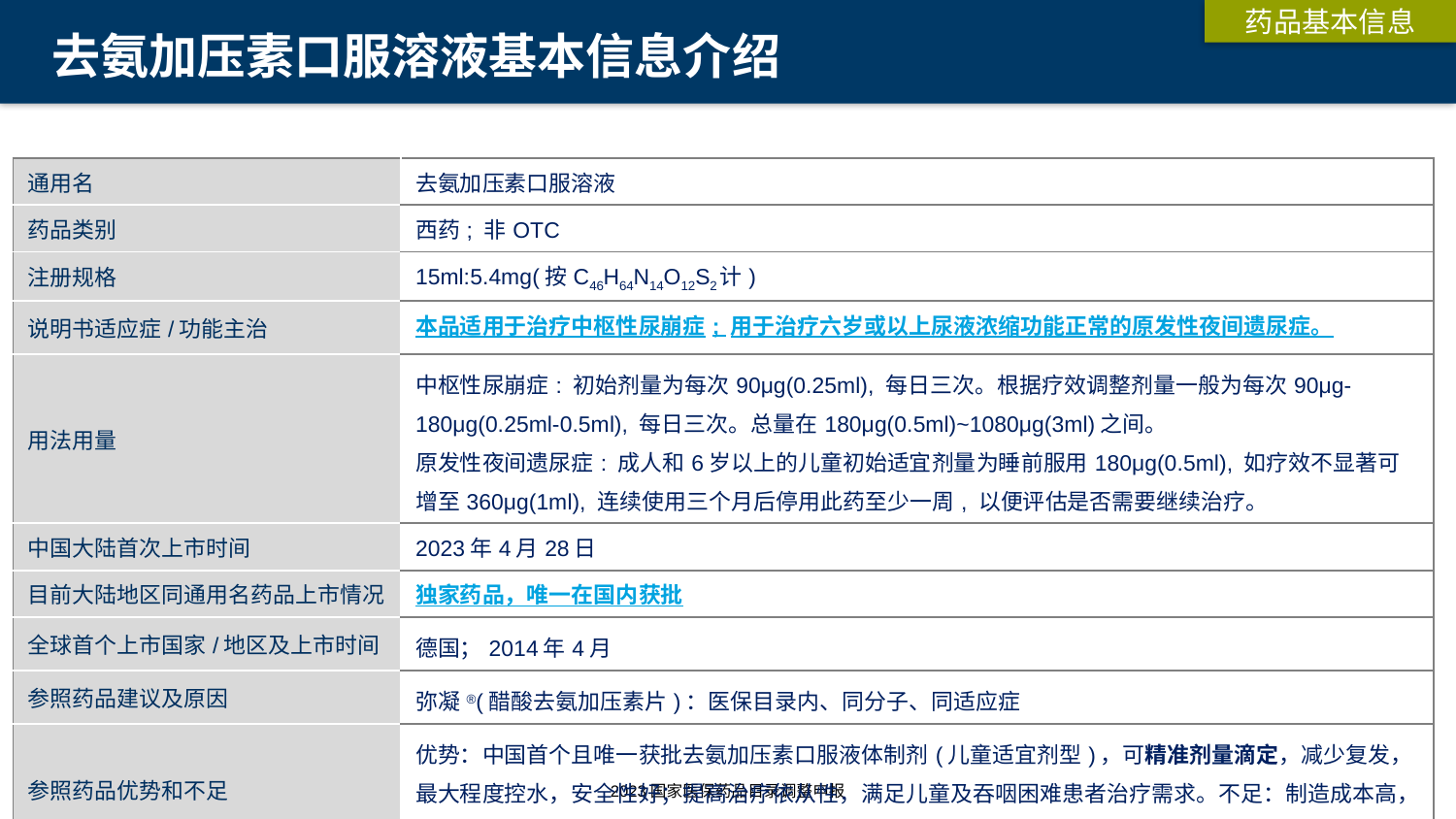

药品基本信息
# 去氨加压素口服溶液基本信息介绍
| 通用名 | 去氨加压素口服溶液 |
| --- | --- |
| 药品类别 | 西药; 非OTC |
| 注册规格 | 15ml:5.4mg(按C46H64N14O12S2计) |
| 说明书适应症/功能主治 | 本品适用于治疗中枢性尿崩症; 用于治疗六岁或以上尿液浓缩功能正常的原发性夜间遗尿症。 |
| 用法用量 | 中枢性尿崩症: 初始剂量为每次90μg(0.25ml), 每日三次。根据疗效调整剂量一般为每次90μg-180μg(0.25ml-0.5ml), 每日三次。总量在180μg(0.5ml)~1080μg(3ml)之间。 原发性夜间遗尿症: 成人和6岁以上的儿童初始适宜剂量为睡前服用180μg(0.5ml), 如疗效不显著可增至360μg(1ml), 连续使用三个月后停用此药至少一周, 以便评估是否需要继续治疗。 |
| 中国大陆首次上市时间 | 2023年4月28日 |
| 目前大陆地区同通用名药品上市情况 | 独家药品，唯一在国内获批 |
| 全球首个上市国家/地区及上市时间 | 德国；2014年4月 |
| 参照药品建议及原因 | 弥凝®(醋酸去氨加压素片)：医保目录内、同分子、同适应症 |
| 参照药品优势和不足 | 优势：中国首个且唯一获批去氨加压素口服液体制剂(儿童适宜剂型)，可精准剂量滴定，减少复发，最大程度控水，安全性好；提高治疗依从性，满足儿童及吞咽困难患者治疗需求。不足：制造成本高，相对片剂价格略高。 |